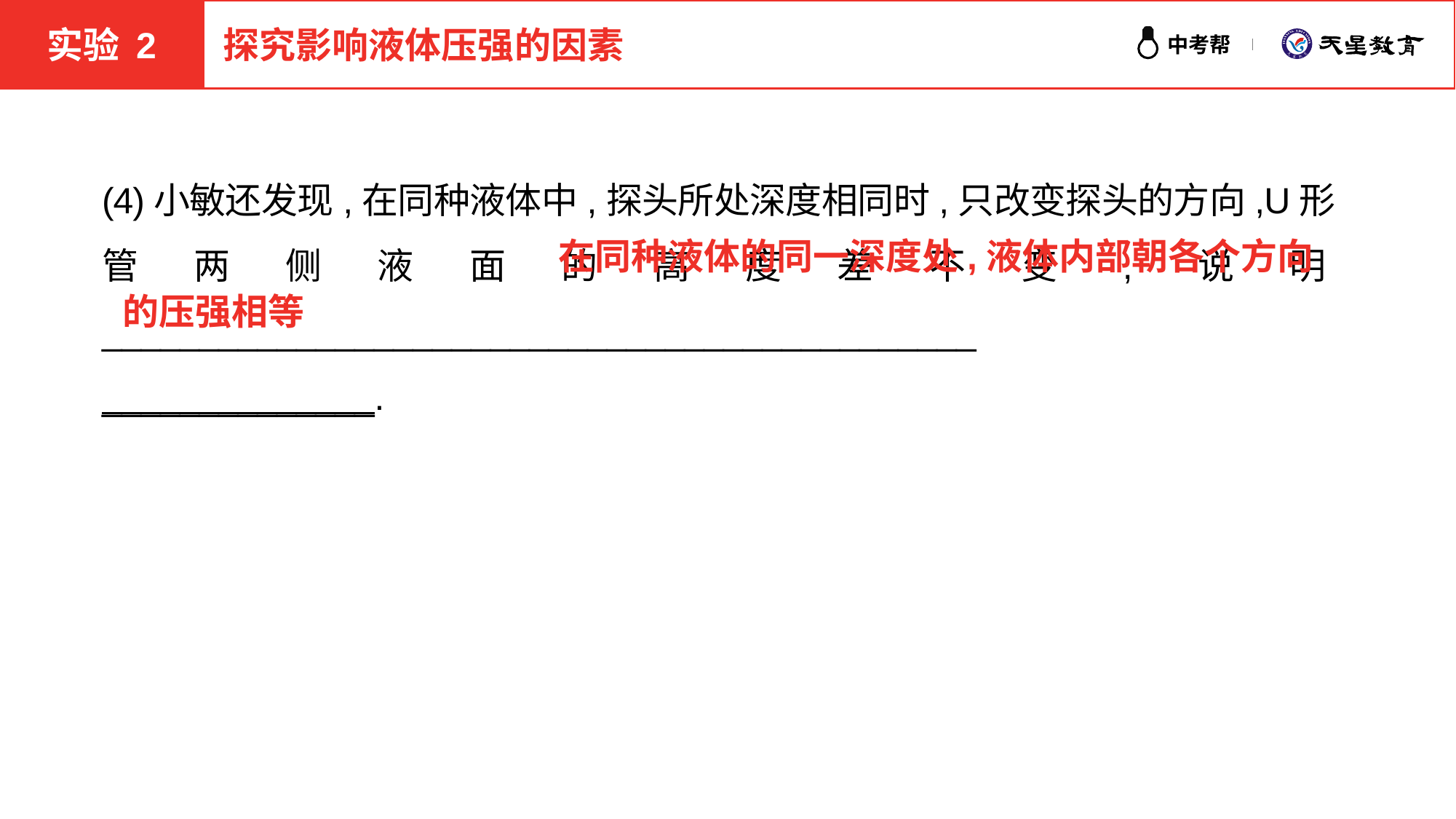

实验 2
探究影响液体压强的因素
(4)小敏还发现,在同种液体中,探头所处深度相同时,只改变探头的方向,U形管两侧液面的高度差不变,说明_____________________________________________
______________.
在同种液体的同一深度处,液体内部朝各个方向
的压强相等